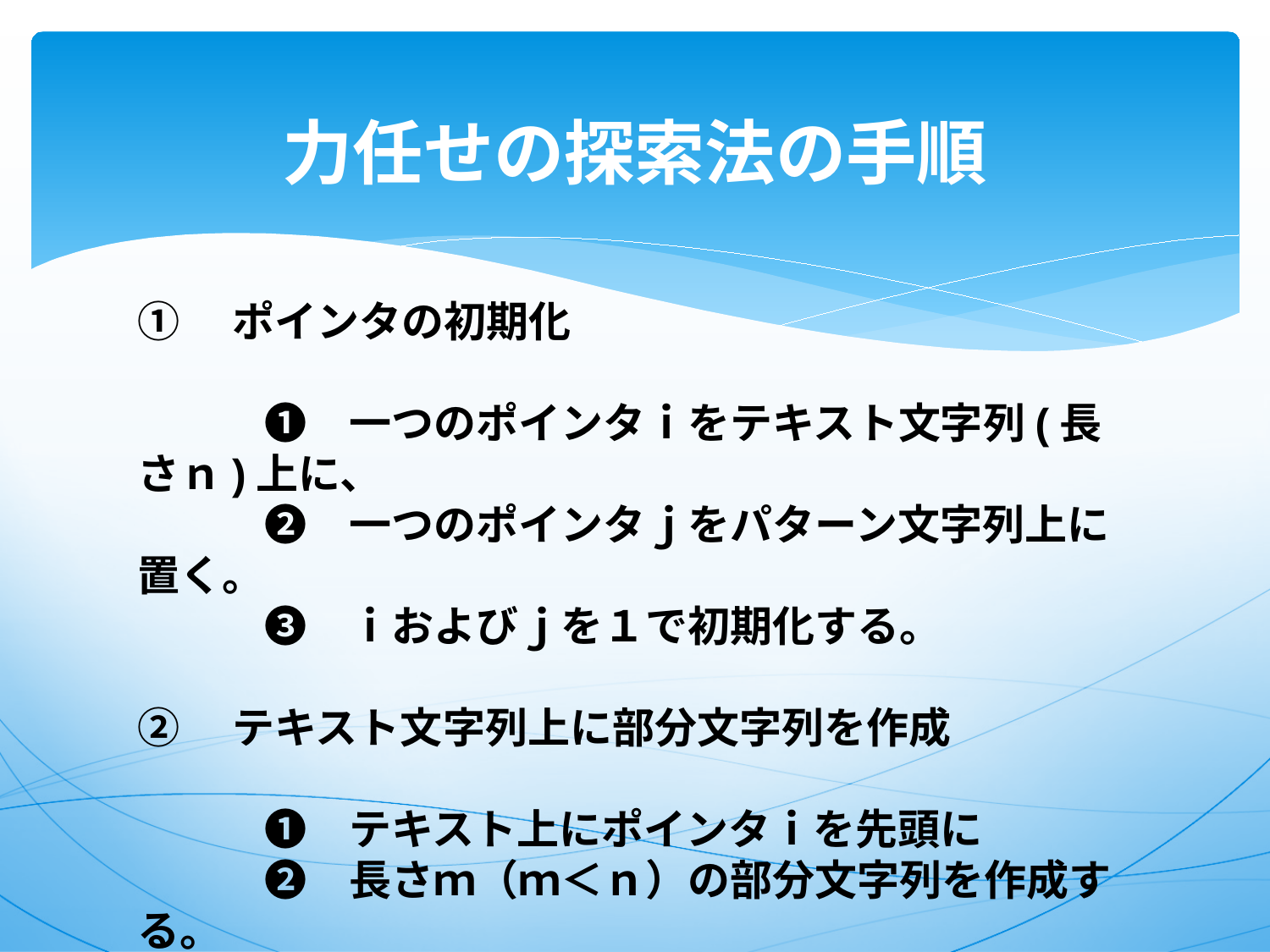

# 力任せの探索法の手順
①　ポインタの初期化

　　　❶　一つのポインタｉをテキスト文字列(長さｎ)上に、
　　　❷　一つのポインタｊをパターン文字列上に置く。
　　　❸　ｉおよびｊを１で初期化する。

②　テキスト文字列上に部分文字列を作成

　　　❶　テキスト上にポインタｉを先頭に
　　　❷　長さｍ（ｍ＜ｎ）の部分文字列を作成する。
　　　❸　部分文字列の要素の添字をｉ＋ｊ－１で表す。